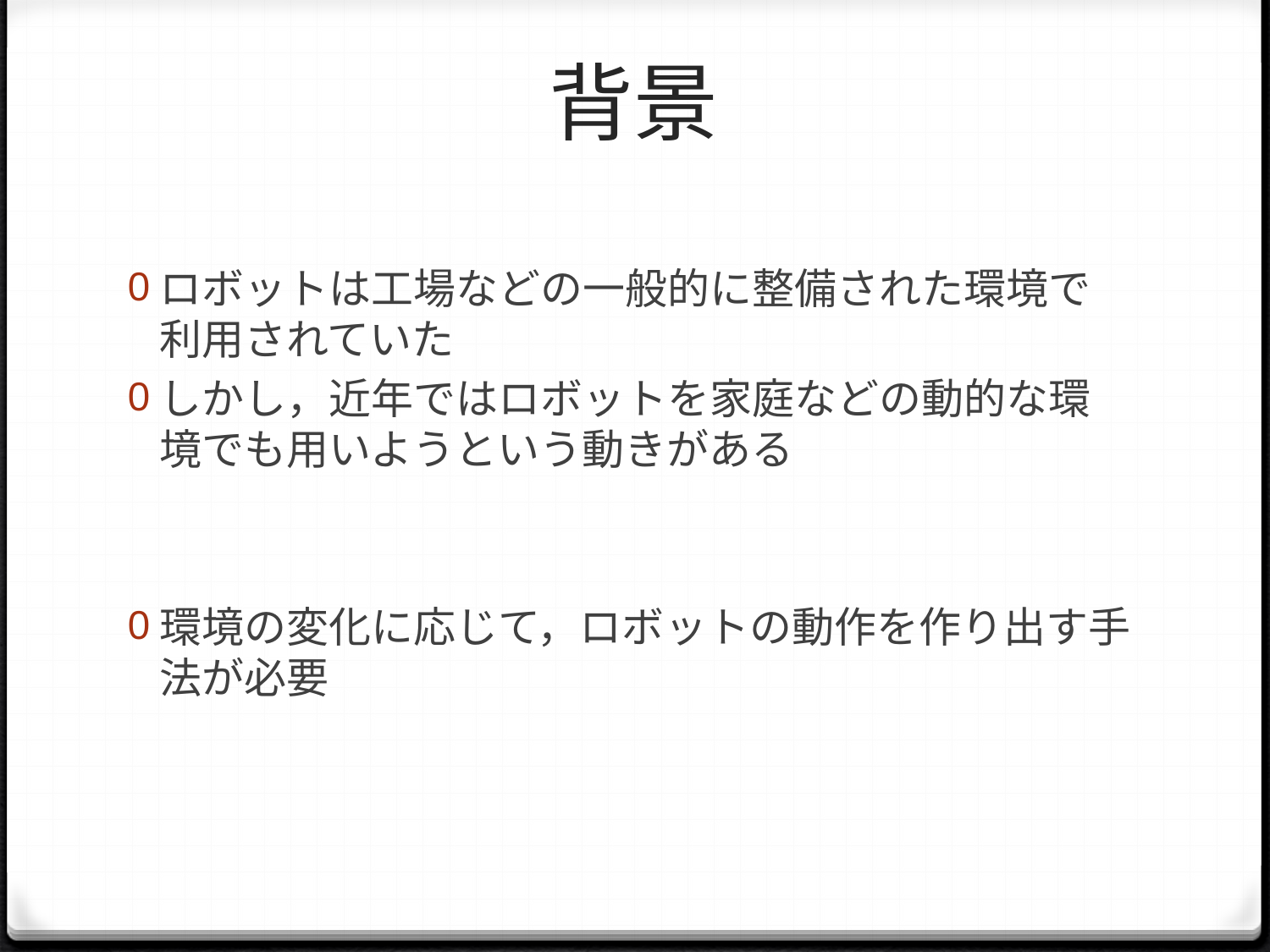

# 背景

ロボットは工場などの一般的に整備された環境で利用されていた
しかし，近年ではロボットを家庭などの動的な環境でも用いようという動きがある

環境の変化に応じて，ロボットの動作を作り出す手法が必要